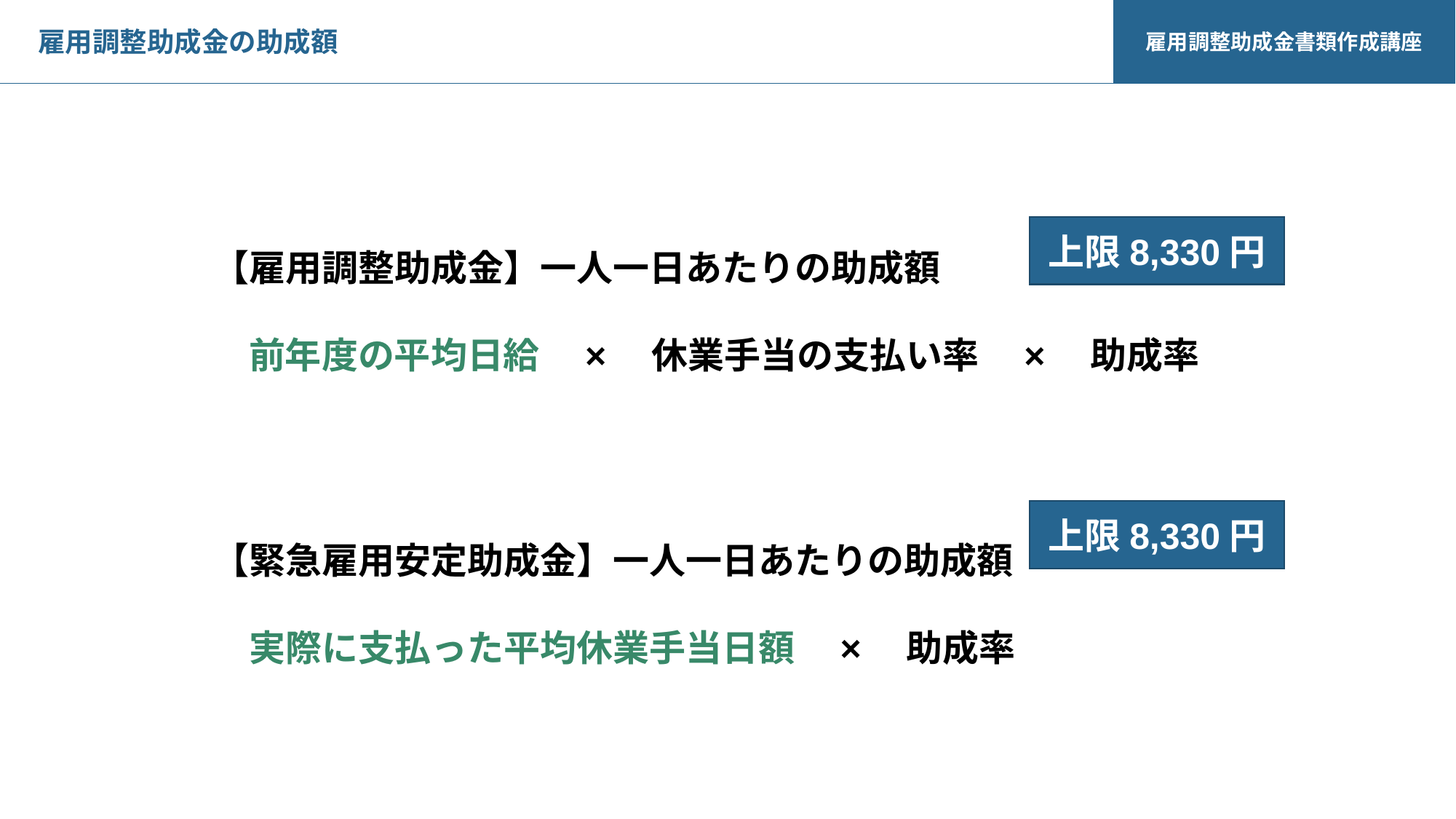

雇用調整助成金書類作成講座
雇用調整助成金の助成額
【雇用調整助成金】一人一日あたりの助成額
　前年度の平均日給　×　休業手当の支払い率　×　助成率
上限8,330円
【緊急雇用安定助成金】一人一日あたりの助成額
　実際に支払った平均休業手当日額　×　助成率
上限8,330円